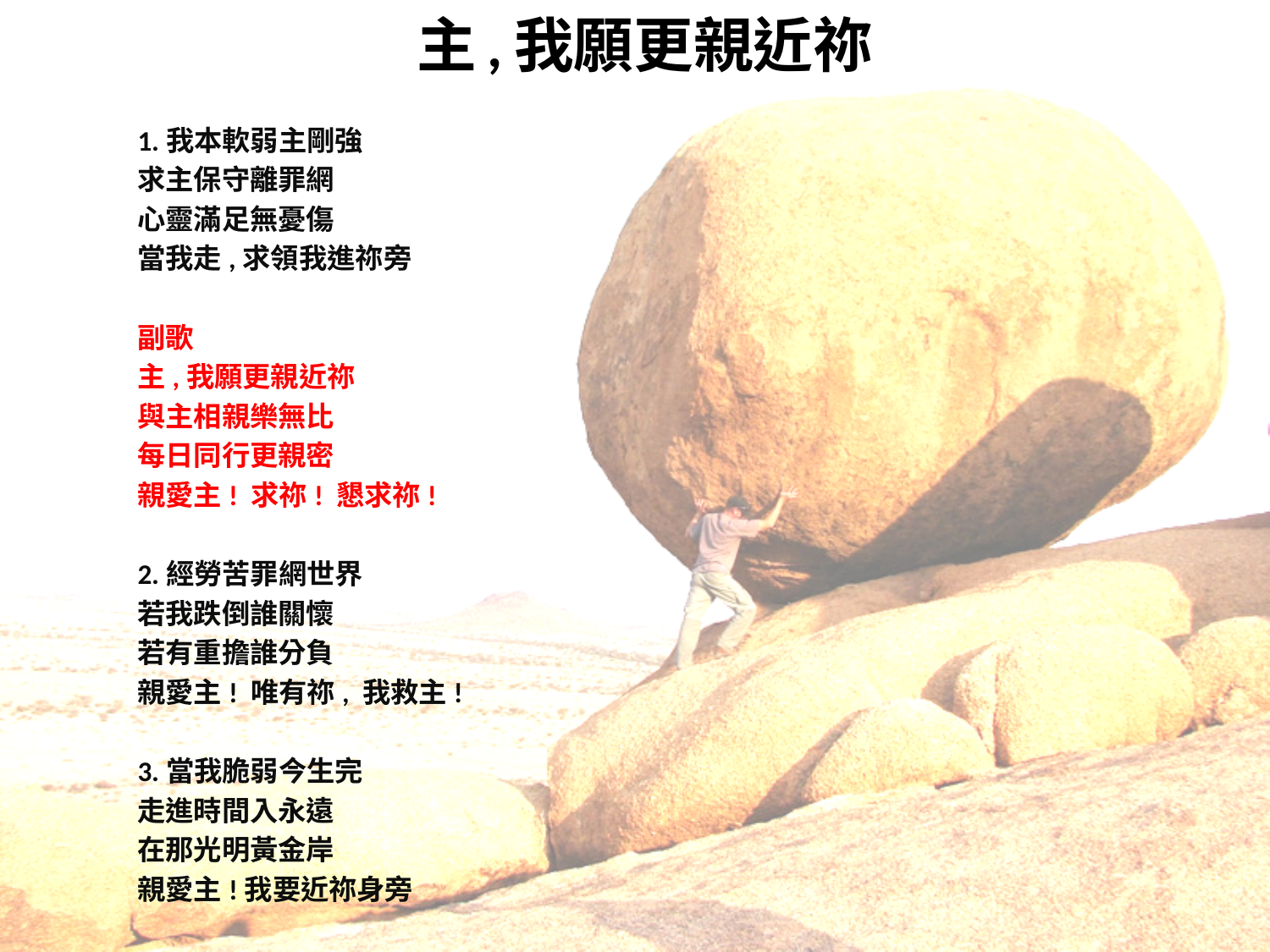

# 主,我願更親近祢
1.我本軟弱主剛強
求主保守離罪網
心靈滿足無憂傷
當我走,求領我進祢旁

副歌
主,我願更親近祢
與主相親樂無比
每日同行更親密
親愛主! 求祢! 懇求祢!

2.經勞苦罪網世界
若我跌倒誰關懷
若有重擔誰分負
親愛主! 唯有祢, 我救主!

3.當我脆弱今生完
走進時間入永遠
在那光明黃金岸
親愛主!我要近祢身旁